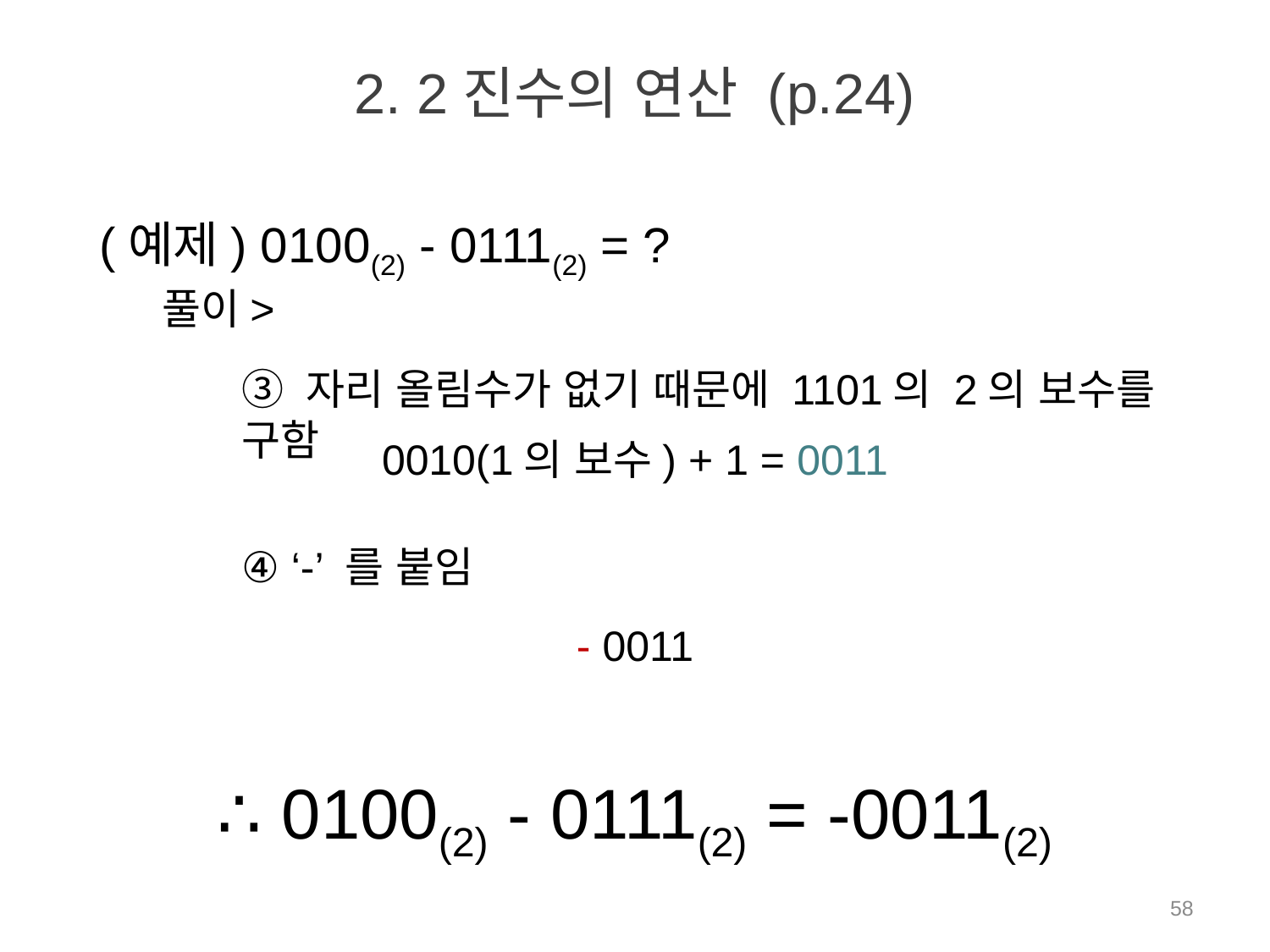

# 2. 2진수의 연산 (p.24)
(예제) 0100(2) - 0111(2) = ?
풀이>
③ 자리 올림수가 없기 때문에 1101의 2의 보수를 구함
0010(1의 보수) + 1 = 0011
④ ‘-’ 를 붙임
- 0011
∴ 0100(2) - 0111(2) = -0011(2)
58